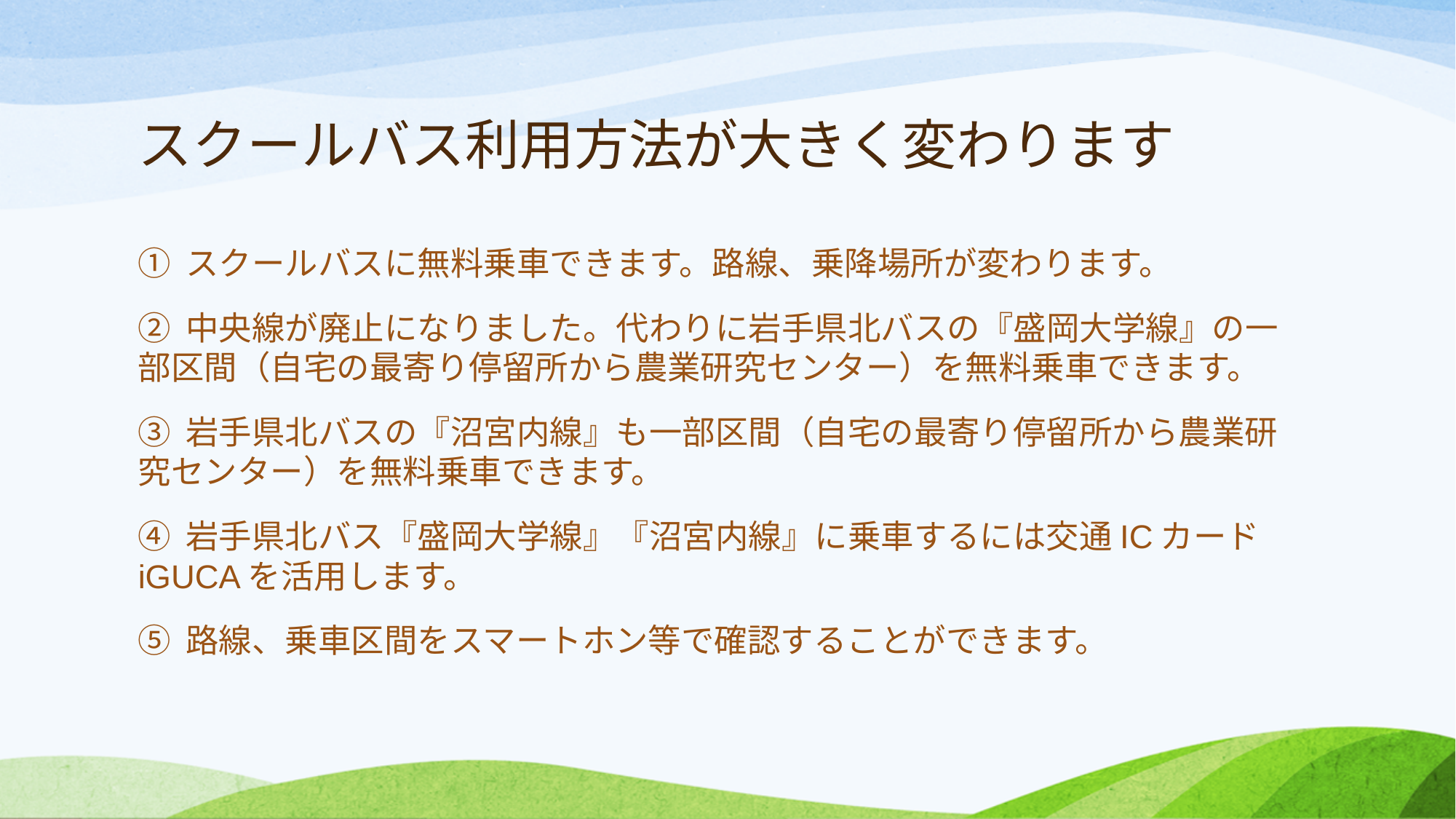

# スクールバス利用方法が大きく変わります
① スクールバスに無料乗車できます。路線、乗降場所が変わります。
② 中央線が廃止になりました。代わりに岩手県北バスの『盛岡大学線』の一部区間（自宅の最寄り停留所から農業研究センター）を無料乗車できます。
③ 岩手県北バスの『沼宮内線』も一部区間（自宅の最寄り停留所から農業研究センター）を無料乗車できます。
④ 岩手県北バス『盛岡大学線』『沼宮内線』に乗車するには交通ICカードiGUCAを活用します。
⑤ 路線、乗車区間をスマートホン等で確認することができます。